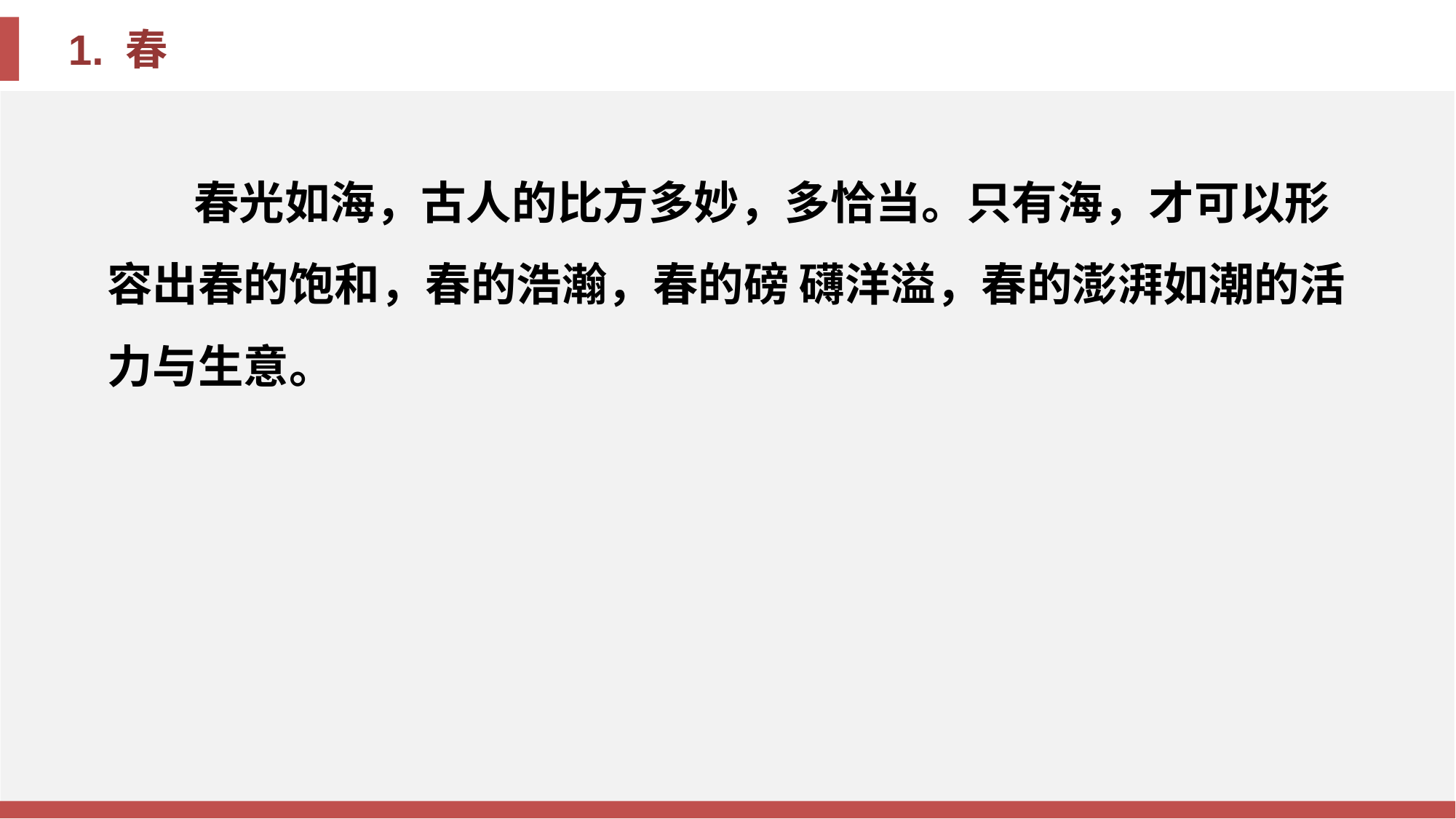

春光如海，古人的比方多妙，多恰当。只有海，才可以形容出春的饱和，春的浩瀚，春的磅 礴洋溢，春的澎湃如潮的活力与生意。